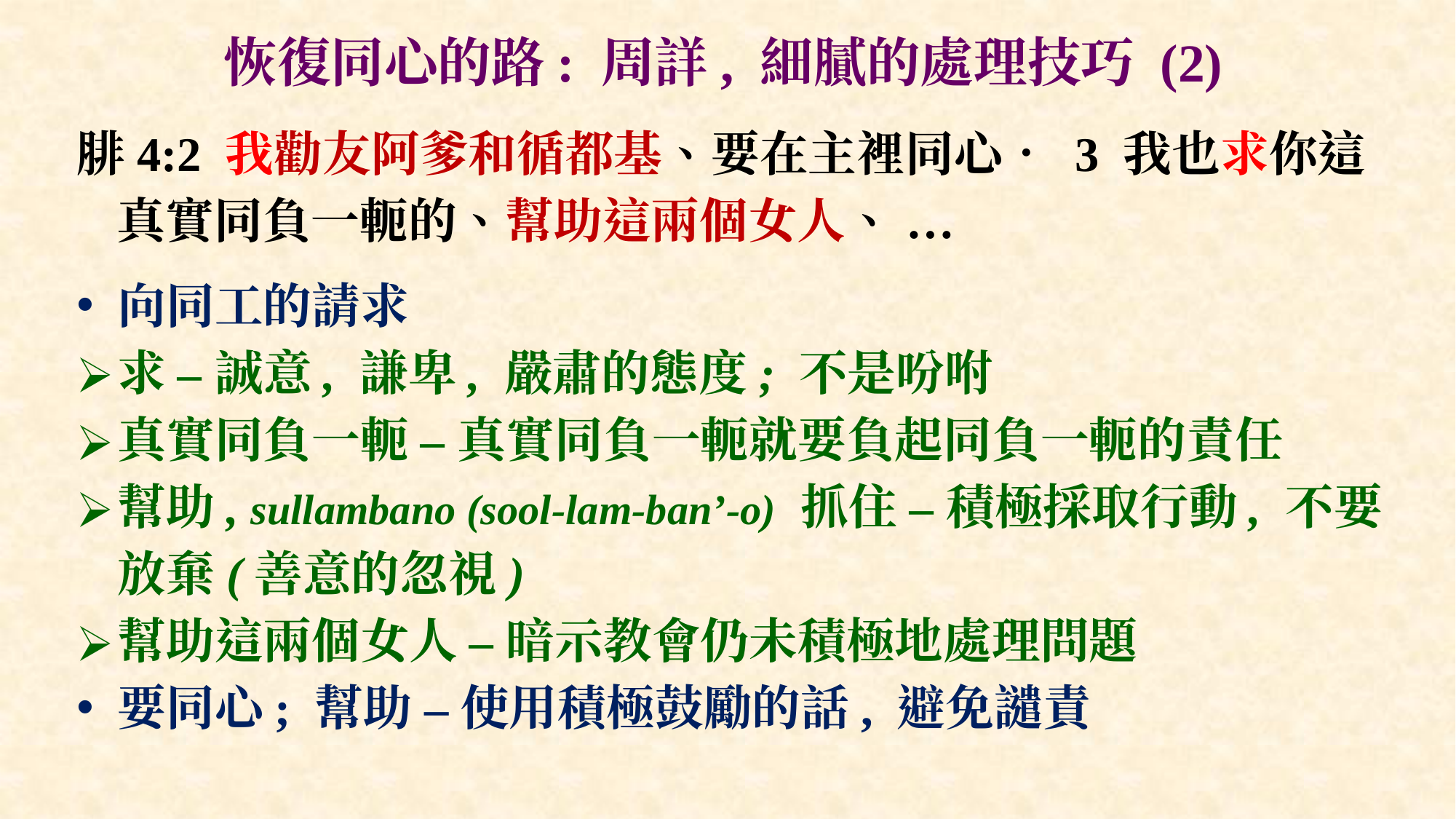

# 恢復同心的路: 周詳, 細膩的處理技巧 (2)
腓4:2 我勸友阿爹和循都基、要在主裡同心． 3 我也求你這真實同負一軛的、幫助這兩個女人、 …
向同工的請求
求 – 誠意, 謙卑, 嚴肅的態度; 不是吩咐
真實同負一軛 – 真實同負一軛就要負起同負一軛的責任
幫助, sullambano (sool-lam-ban’-o) 抓住 – 積極採取行動, 不要放棄(善意的忽視)
幫助這兩個女人 – 暗示教會仍未積極地處理問題
要同心; 幫助 – 使用積極鼓勵的話, 避免譴責